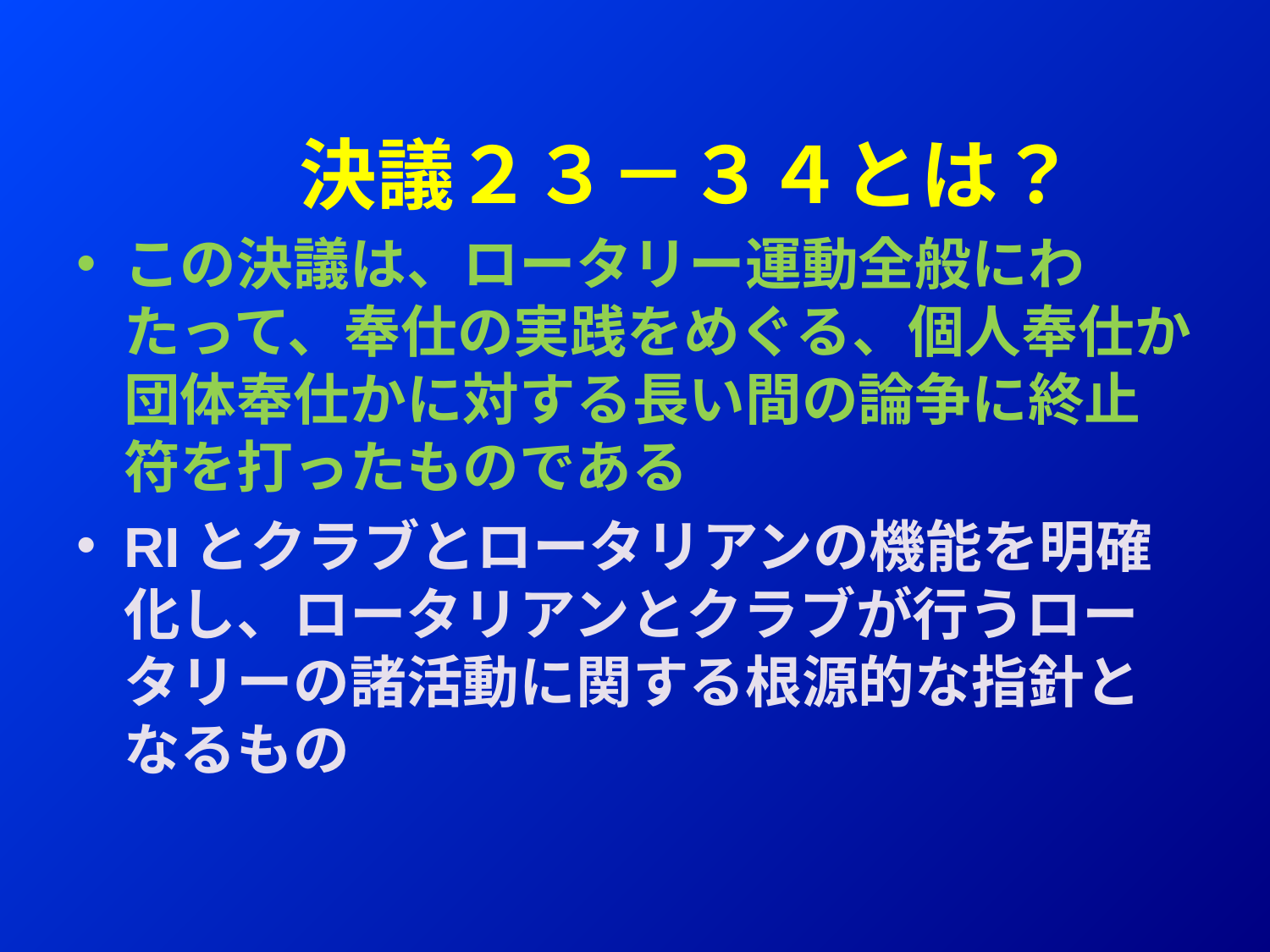

決議２３－３４とは？
この決議は、ロータリー運動全般にわたって、奉仕の実践をめぐる、個人奉仕か団体奉仕かに対する長い間の論争に終止符を打ったものである
RIとクラブとロータリアンの機能を明確化し、ロータリアンとクラブが行うロータリーの諸活動に関する根源的な指針となるもの